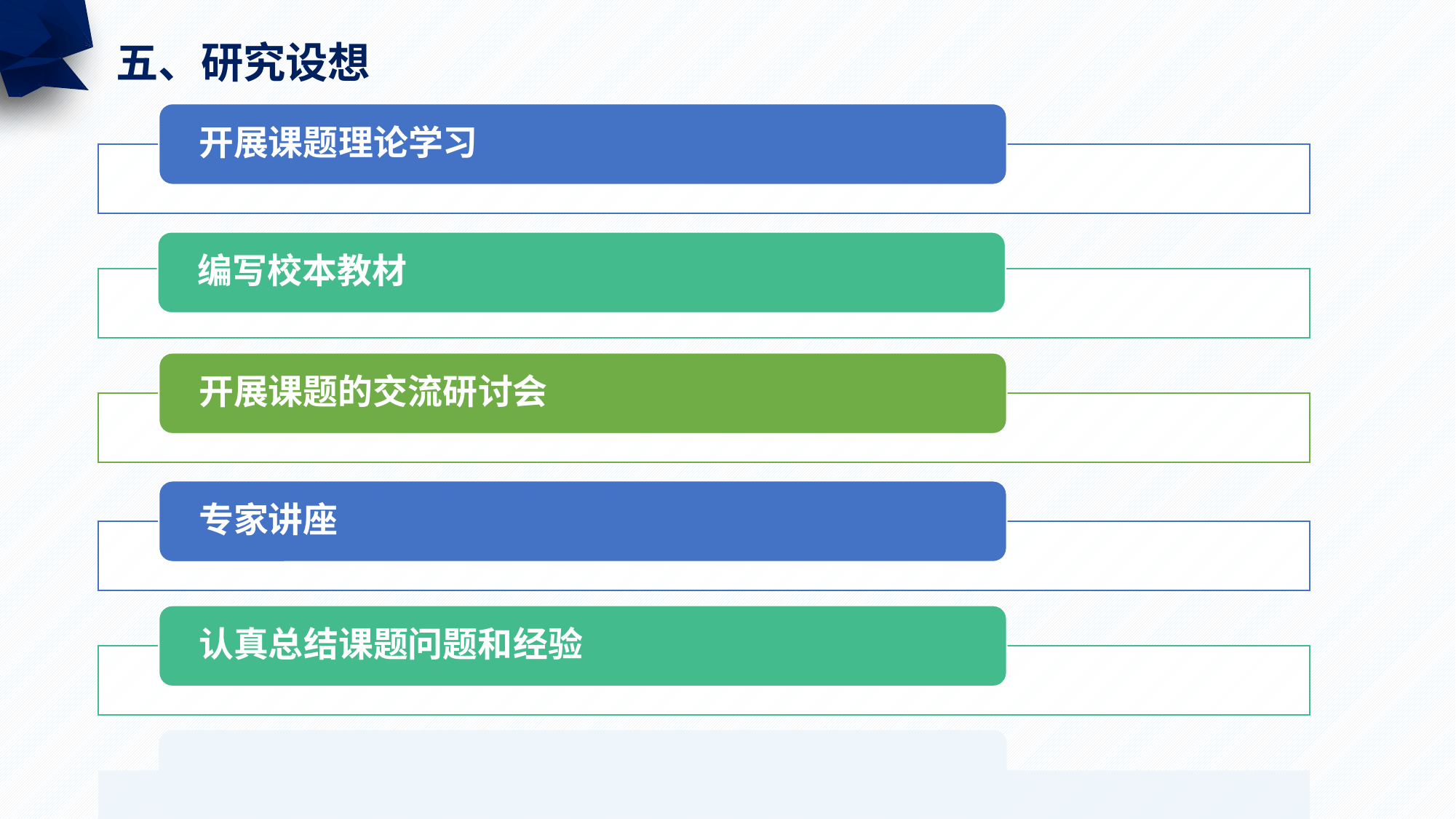

五、研究设想
开展课题理论学习
编写校本教材
开展课题的交流研讨会
专家讲座
认真总结课题问题和经验